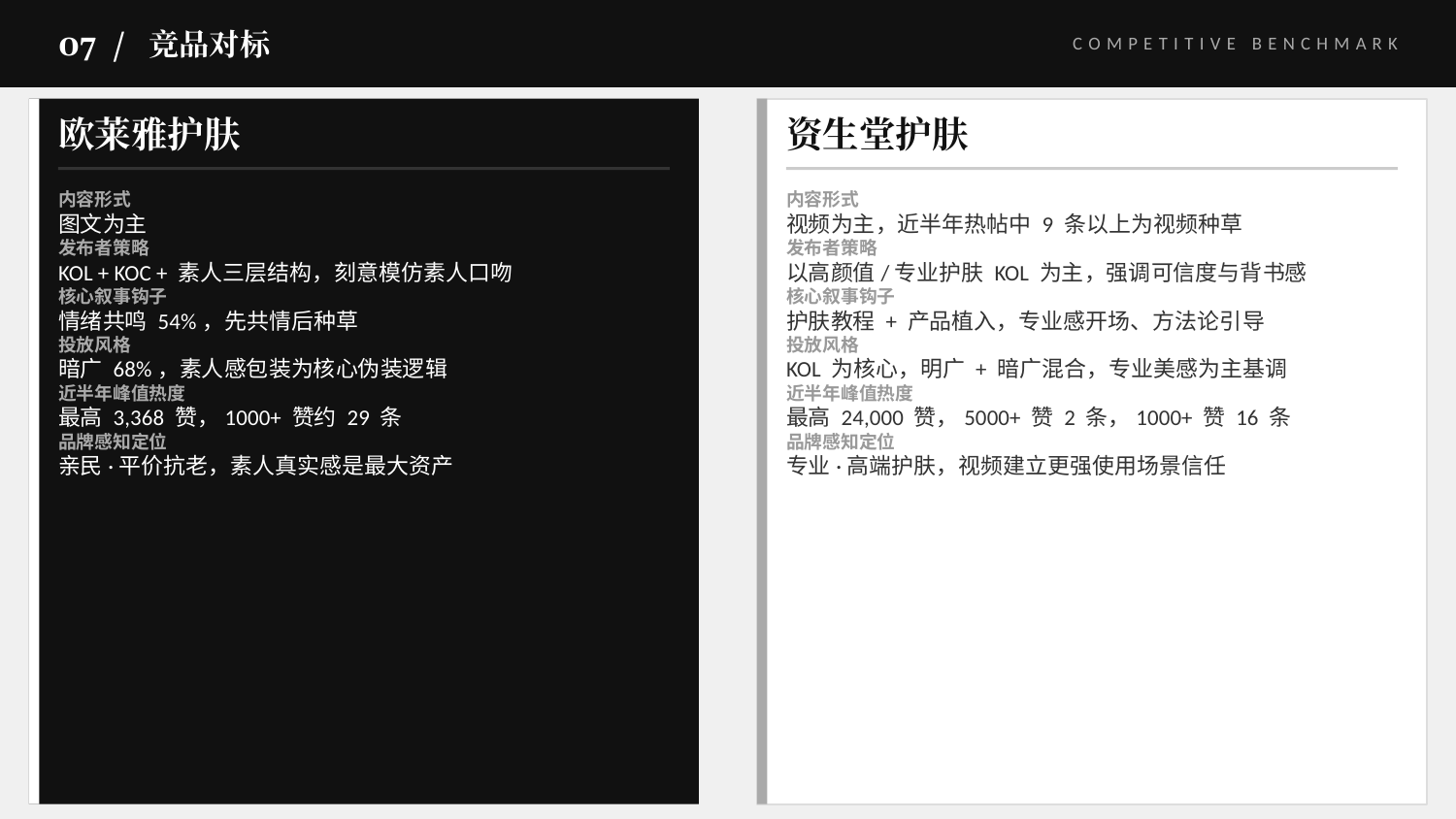

07  /  竞品对标
COMPETITIVE BENCHMARK

欧莱雅护肤
资生堂护肤

内容形式
图文为主
发布者策略
KOL + KOC + 素人三层结构，刻意模仿素人口吻
核心叙事钩子
情绪共鸣 54%，先共情后种草
投放风格
暗广 68%，素人感包装为核心伪装逻辑
近半年峰值热度
最高 3,368 赞，1000+ 赞约 29 条
品牌感知定位
亲民·平价抗老，素人真实感是最大资产
内容形式
视频为主，近半年热帖中 9 条以上为视频种草
发布者策略
以高颜值/专业护肤 KOL 为主，强调可信度与背书感
核心叙事钩子
护肤教程 + 产品植入，专业感开场、方法论引导
投放风格
KOL 为核心，明广 + 暗广混合，专业美感为主基调
近半年峰值热度
最高 24,000 赞，5000+ 赞 2 条，1000+ 赞 16 条
品牌感知定位
专业·高端护肤，视频建立更强使用场景信任